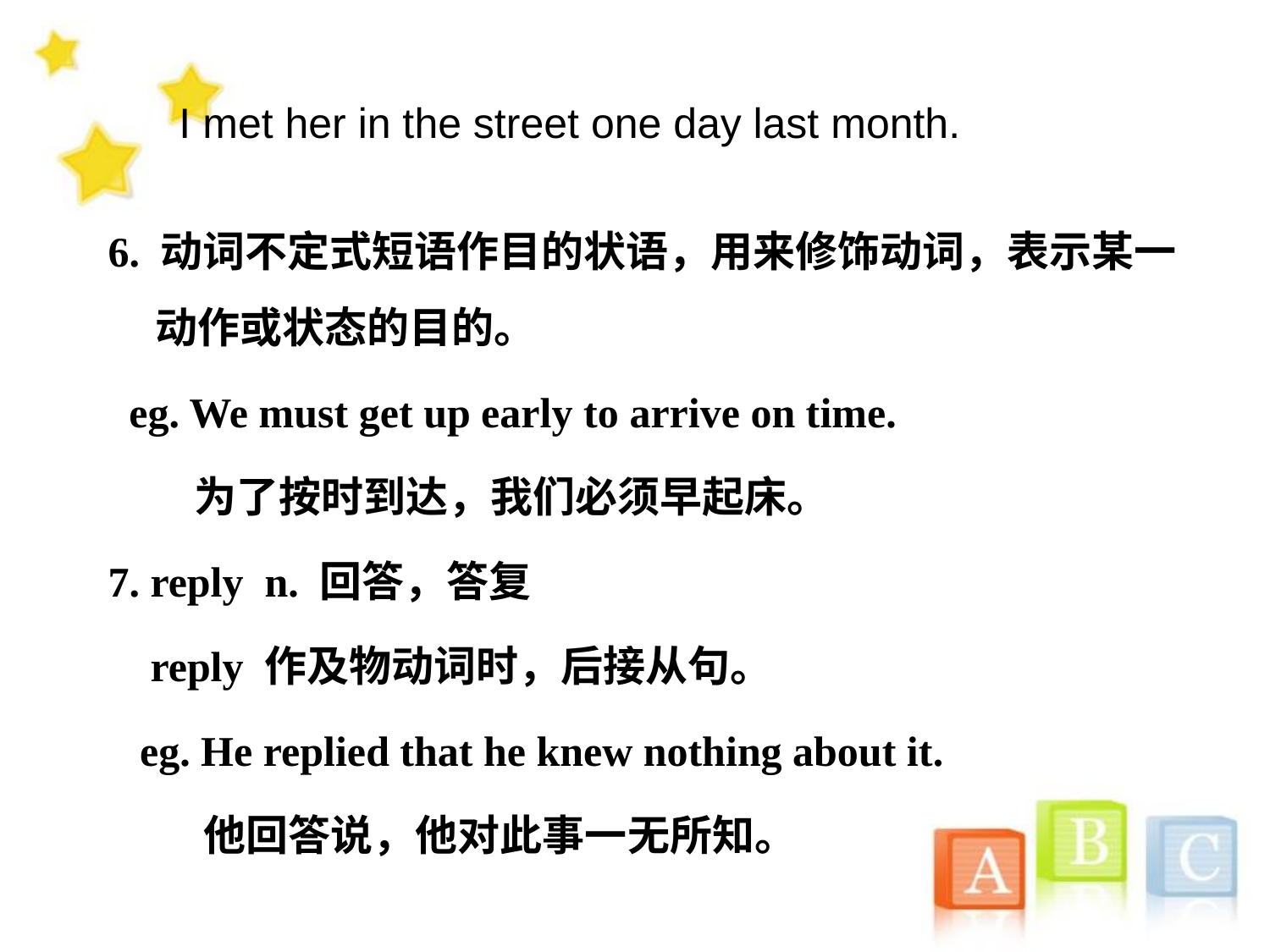

# I met her in the street one day last month.
6. 动词不定式短语作目的状语，用来修饰动词，表示某一动作或状态的目的。
  eg. We must get up early to arrive on time.
        为了按时到达，我们必须早起床。
7. reply  n. 回答，答复
    reply 作及物动词时，后接从句。
   eg. He replied that he knew nothing about it.
         他回答说，他对此事一无所知。